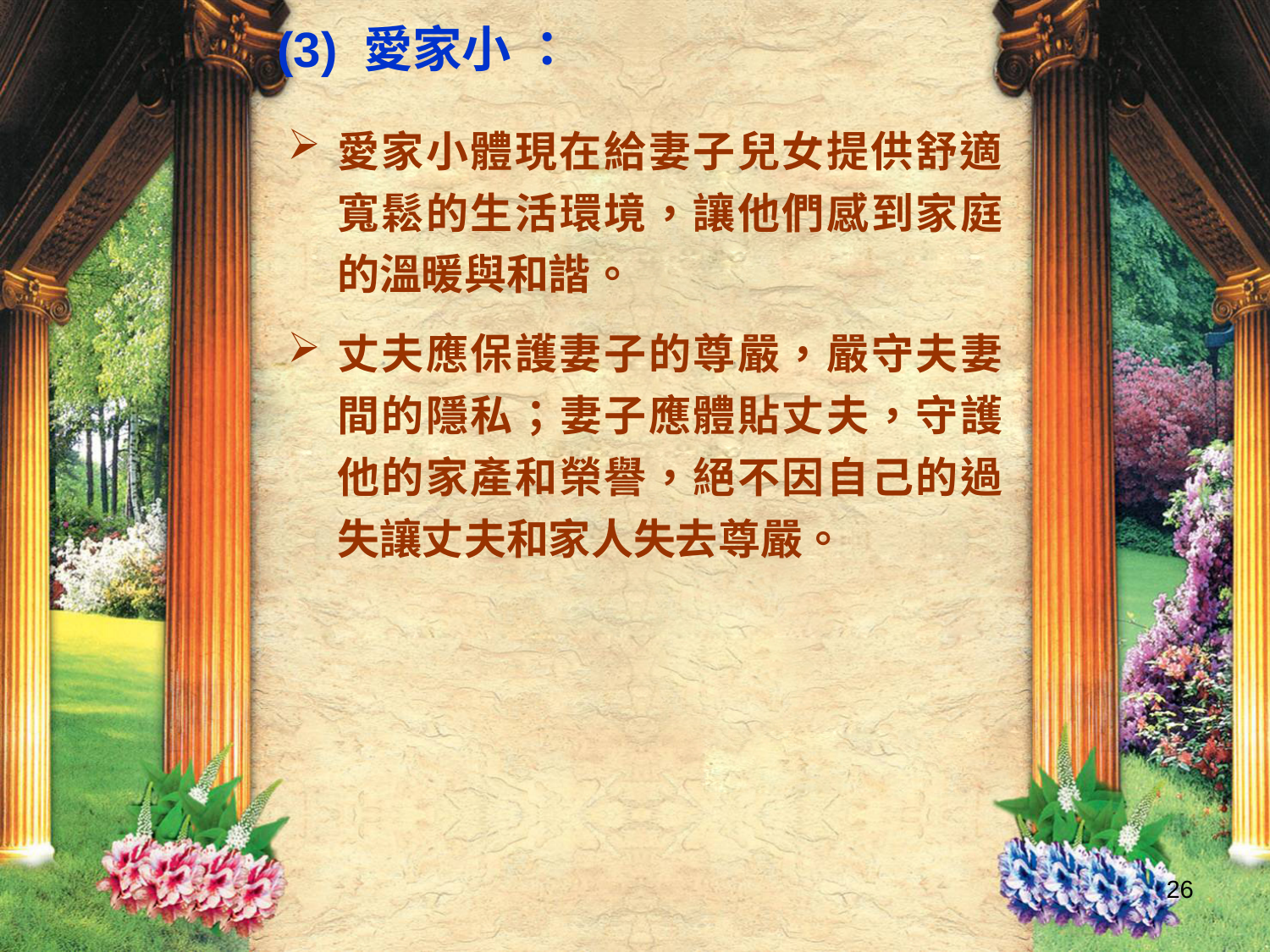

(3) 愛家小 ：
愛家小體現在給妻子兒女提供舒適寬鬆的生活環境，讓他們感到家庭的溫暖與和諧。
丈夫應保護妻子的尊嚴，嚴守夫妻間的隱私；妻子應體貼丈夫，守護他的家產和榮譽，絕不因自己的過失讓丈夫和家人失去尊嚴。
26